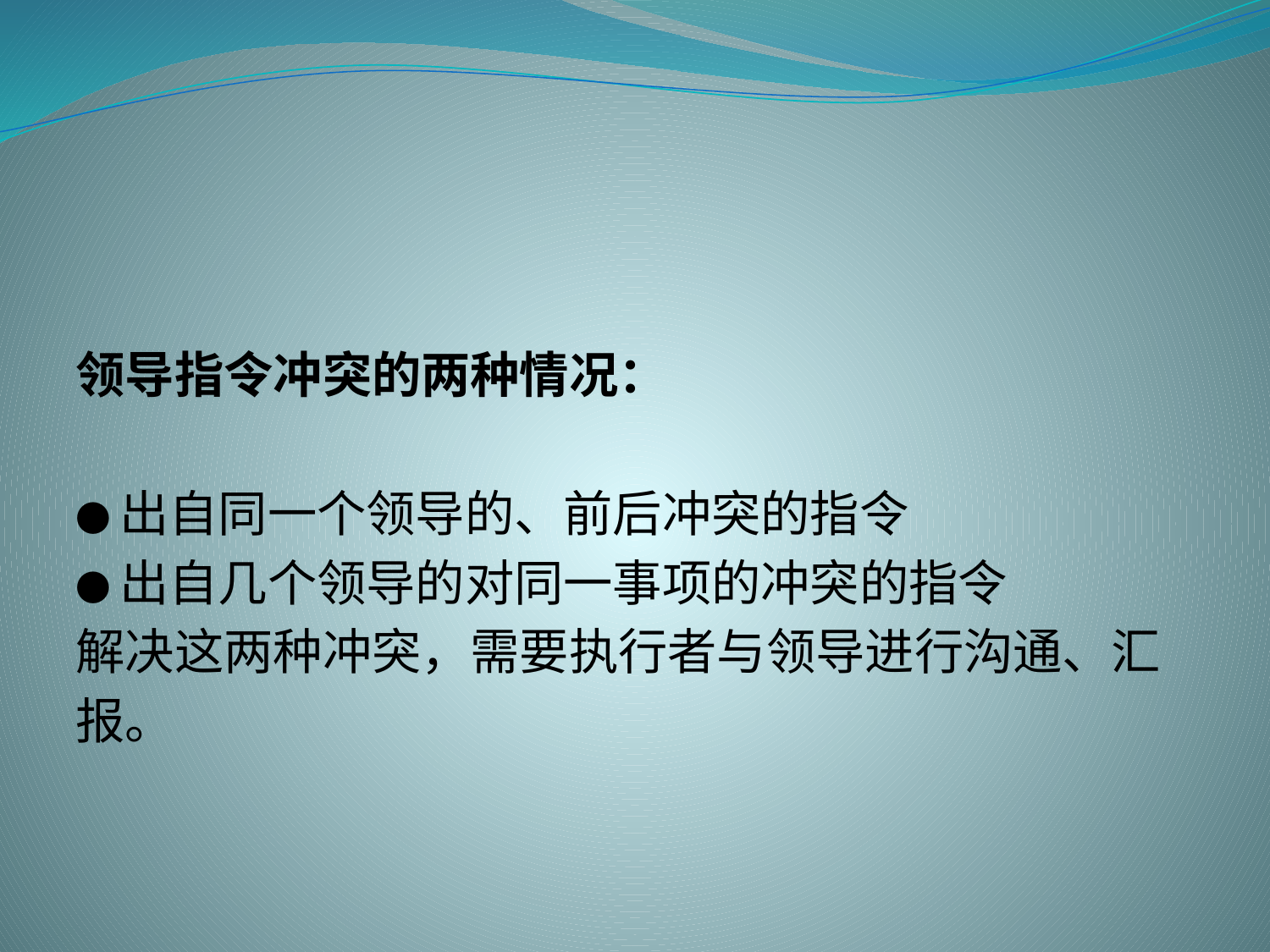

#

领导指令冲突的两种情况：

●出自同一个领导的、前后冲突的指令
●出自几个领导的对同一事项的冲突的指令
解决这两种冲突，需要执行者与领导进行沟通、汇
报。